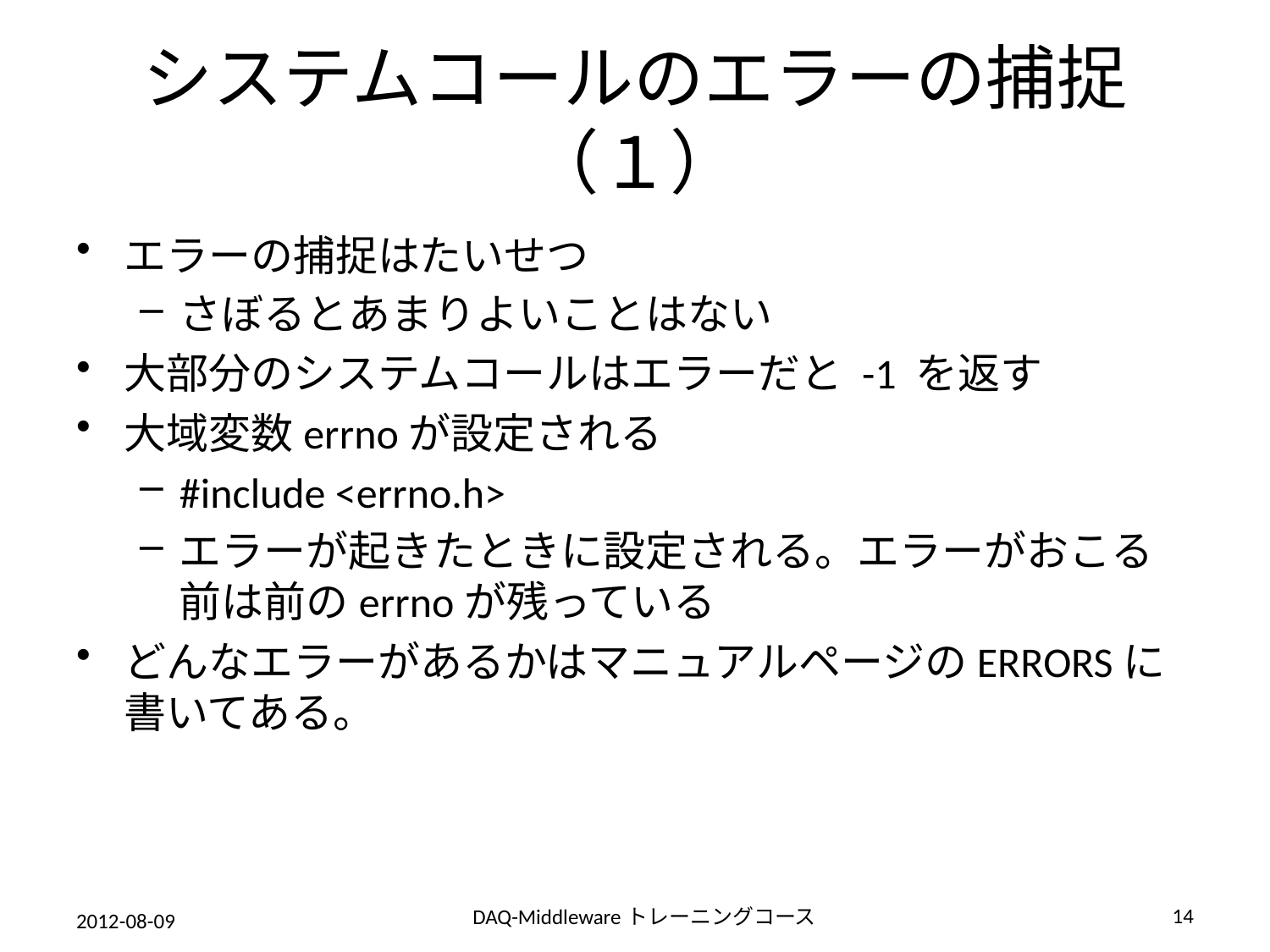

# システムコールのエラーの捕捉（１）
エラーの捕捉はたいせつ
さぼるとあまりよいことはない
大部分のシステムコールはエラーだと -1 を返す
大域変数errnoが設定される
#include <errno.h>
エラーが起きたときに設定される。エラーがおこる前は前のerrnoが残っている
どんなエラーがあるかはマニュアルページのERRORSに書いてある。
14
DAQ-Middlewareトレーニングコース
2012-08-09